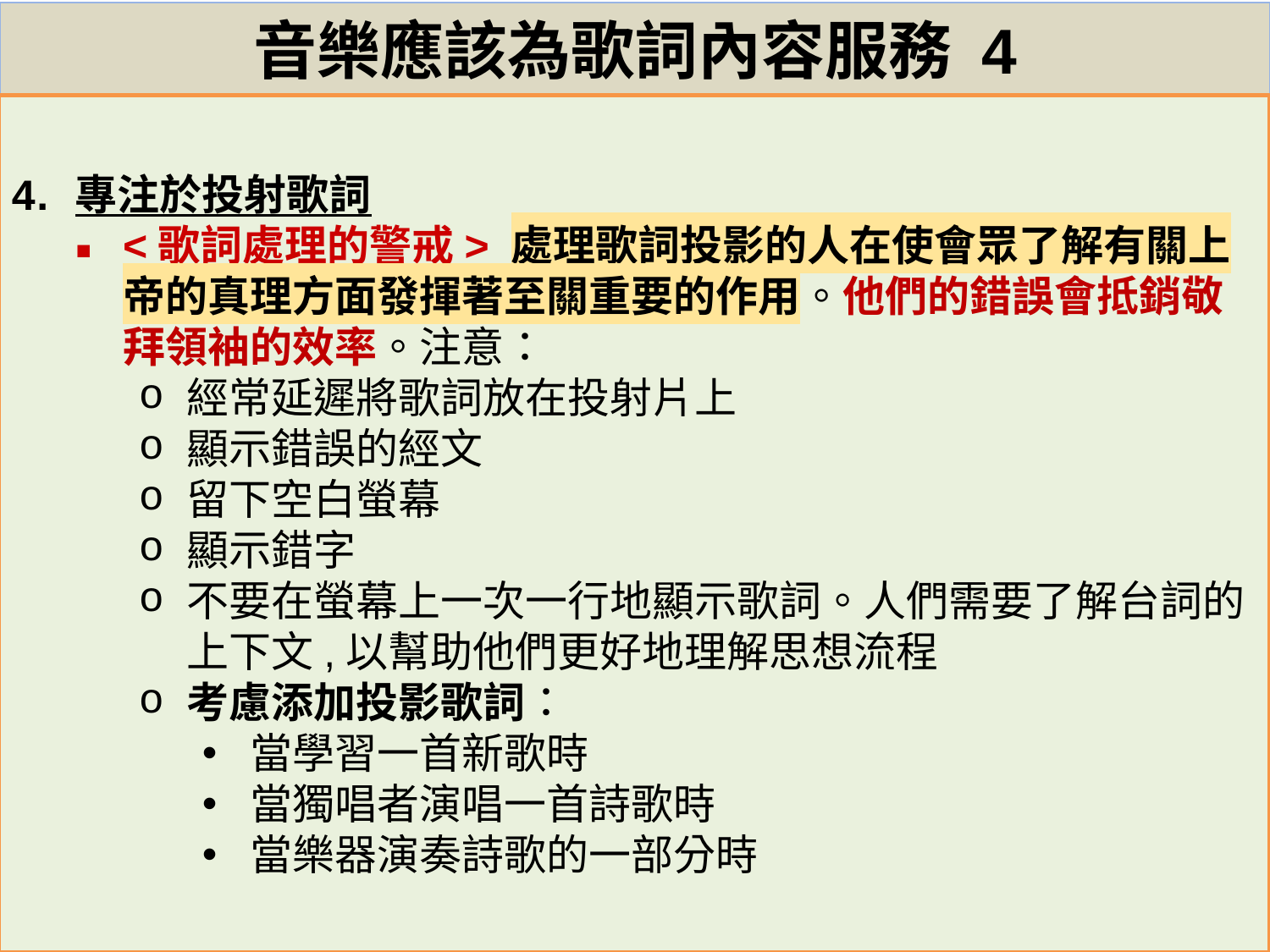

# 音樂應該為歌詞內容服務 4
專注於投射歌詞
<歌詞處理的警戒> 處理歌詞投影的人在使會眾了解有關上帝的真理方面發揮著至關重要的作用。他們的錯誤會抵銷敬拜領袖的效率。注意：
經常延遲將歌詞放在投射片上
顯示錯誤的經文
留下空白螢幕
顯示錯字
不要在螢幕上一次一行地顯示歌詞。人們需要了解台詞的上下文,以幫助他們更好地理解思想流程
考慮添加投影歌詞：
當學習一首新歌時
當獨唱者演唱一首詩歌時
當樂器演奏詩歌的一部分時